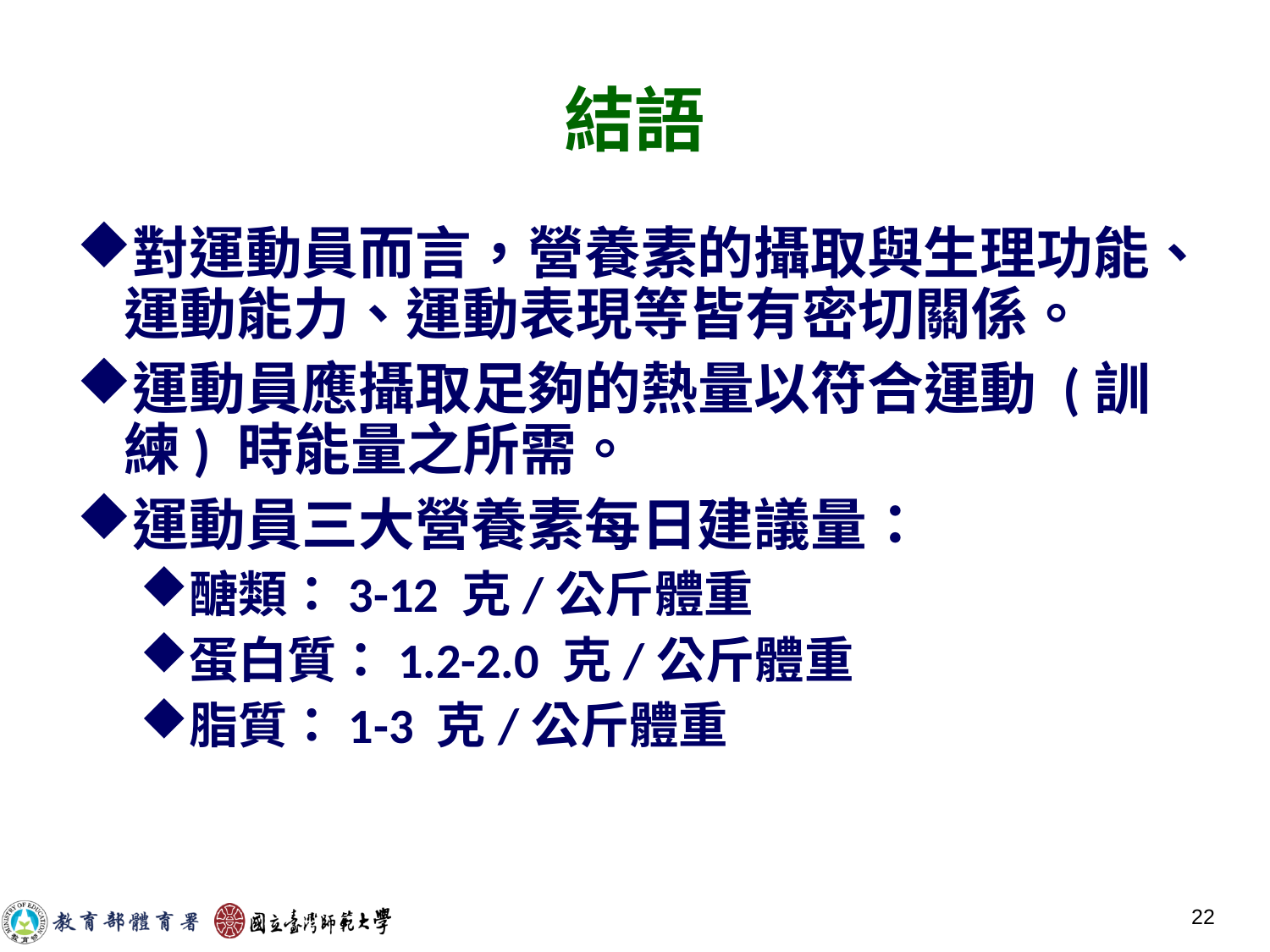

# 結語
對運動員而言，營養素的攝取與生理功能、運動能力、運動表現等皆有密切關係。
運動員應攝取足夠的熱量以符合運動 (訓練) 時能量之所需。
運動員三大營養素每日建議量：
醣類：3-12 克/公斤體重
蛋白質：1.2-2.0 克/公斤體重
脂質：1-3 克/公斤體重
22